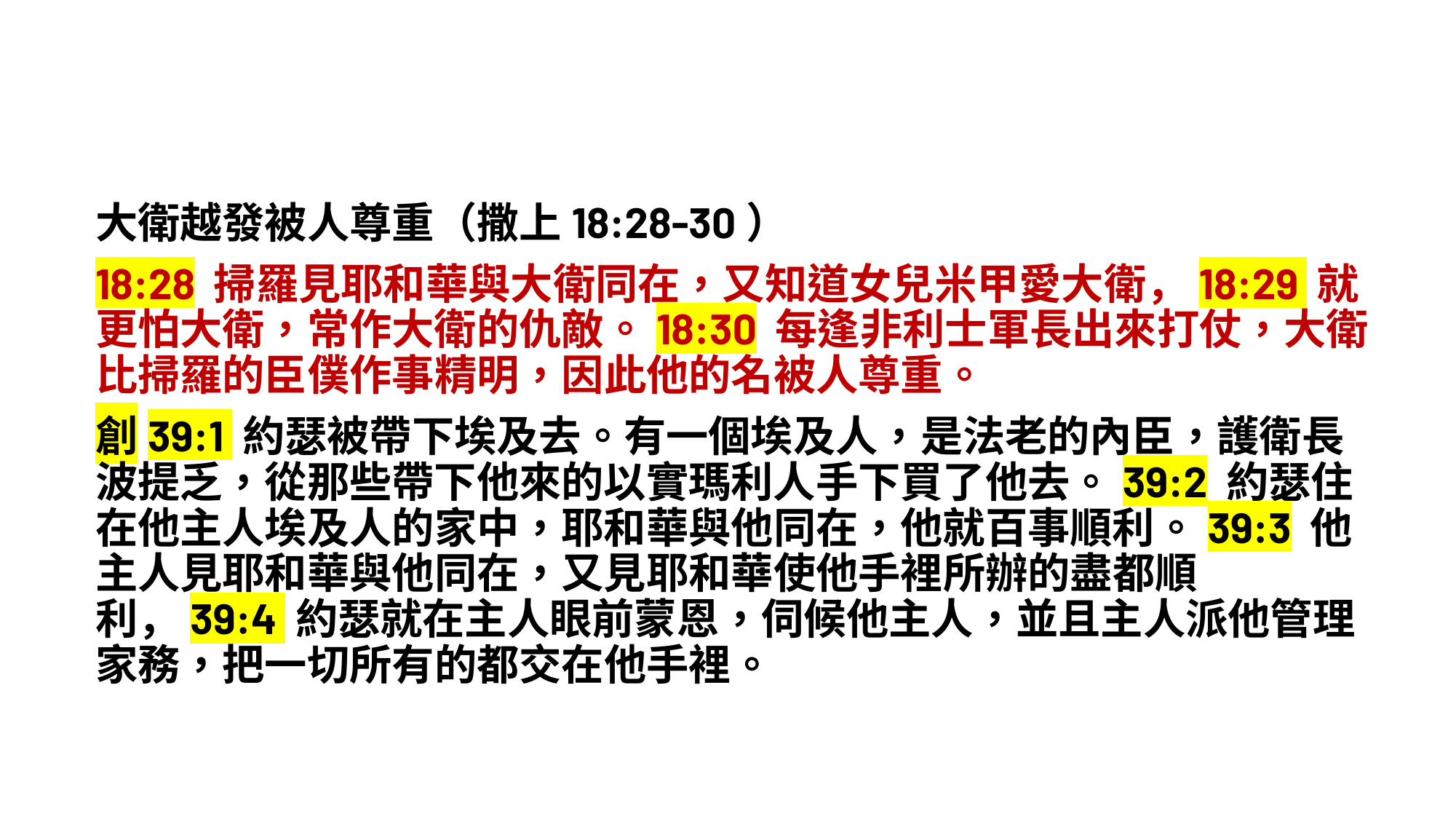

大衛越發被人尊重（撒上18:28-30）
18:28 掃羅見耶和華與大衛同在，又知道女兒米甲愛大衛，18:29 就更怕大衛，常作大衛的仇敵。18:30 每逢非利士軍長出來打仗，大衛比掃羅的臣僕作事精明，因此他的名被人尊重。
創39:1 約瑟被帶下埃及去。有一個埃及人，是法老的內臣，護衛長波提乏，從那些帶下他來的以實瑪利人手下買了他去。39:2 約瑟住在他主人埃及人的家中，耶和華與他同在，他就百事順利。39:3 他主人見耶和華與他同在，又見耶和華使他手裡所辦的盡都順利，39:4 約瑟就在主人眼前蒙恩，伺候他主人，並且主人派他管理家務，把一切所有的都交在他手裡。